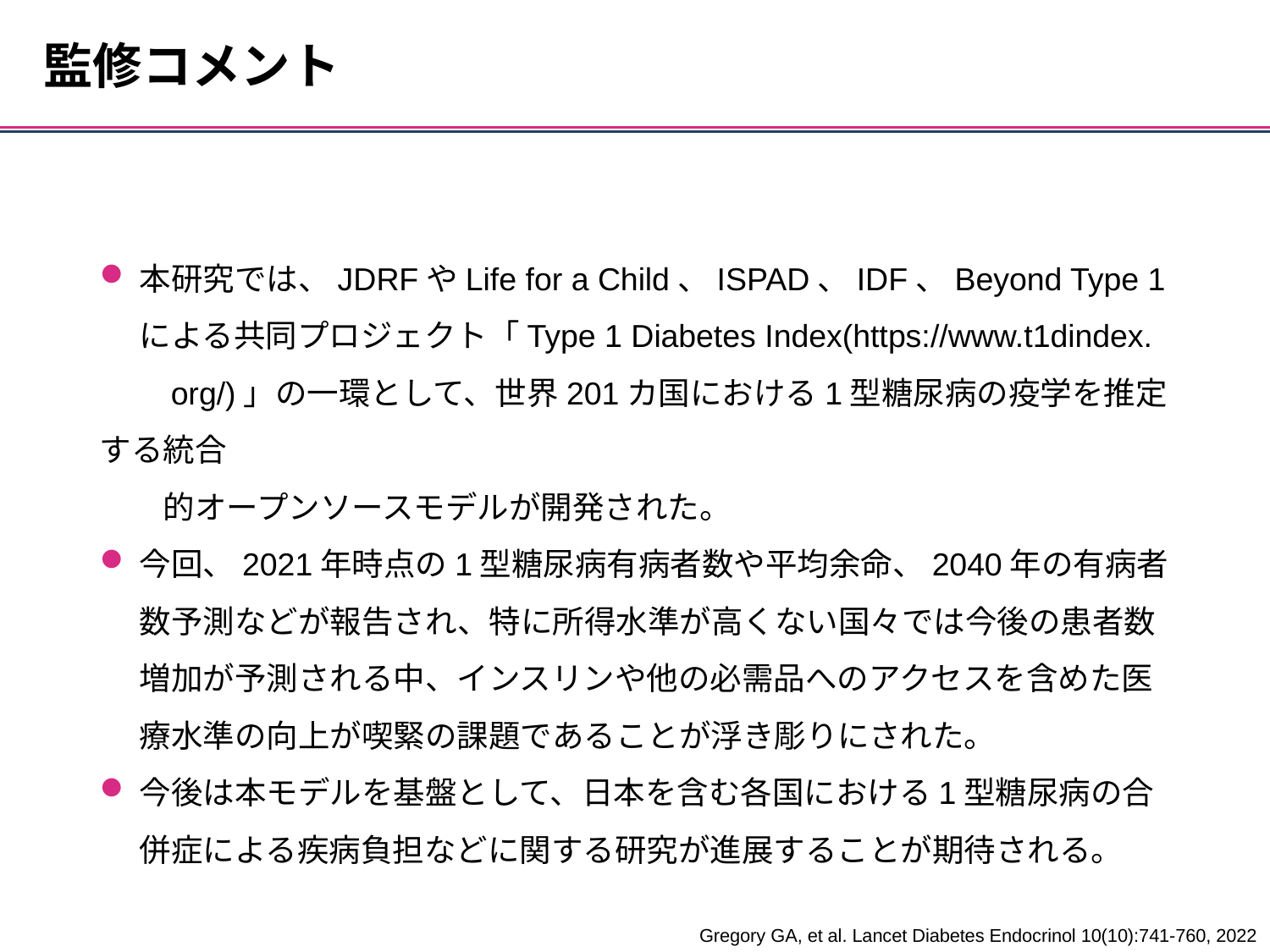

監修コメント
本研究では、JDRFやLife for a Child、ISPAD、IDF、Beyond Type 1による共同プロジェクト「Type 1 Diabetes Index(https://www.t1dindex.
　　org/)」の一環として、世界201カ国における1型糖尿病の疫学を推定する統合
　　的オープンソースモデルが開発された。
今回、2021年時点の1型糖尿病有病者数や平均余命、2040年の有病者数予測などが報告され、特に所得水準が高くない国々では今後の患者数増加が予測される中、インスリンや他の必需品へのアクセスを含めた医療水準の向上が喫緊の課題であることが浮き彫りにされた。
今後は本モデルを基盤として、日本を含む各国における1型糖尿病の合併症による疾病負担などに関する研究が進展することが期待される。
Gregory GA, et al. Lancet Diabetes Endocrinol 10(10):741-760, 2022